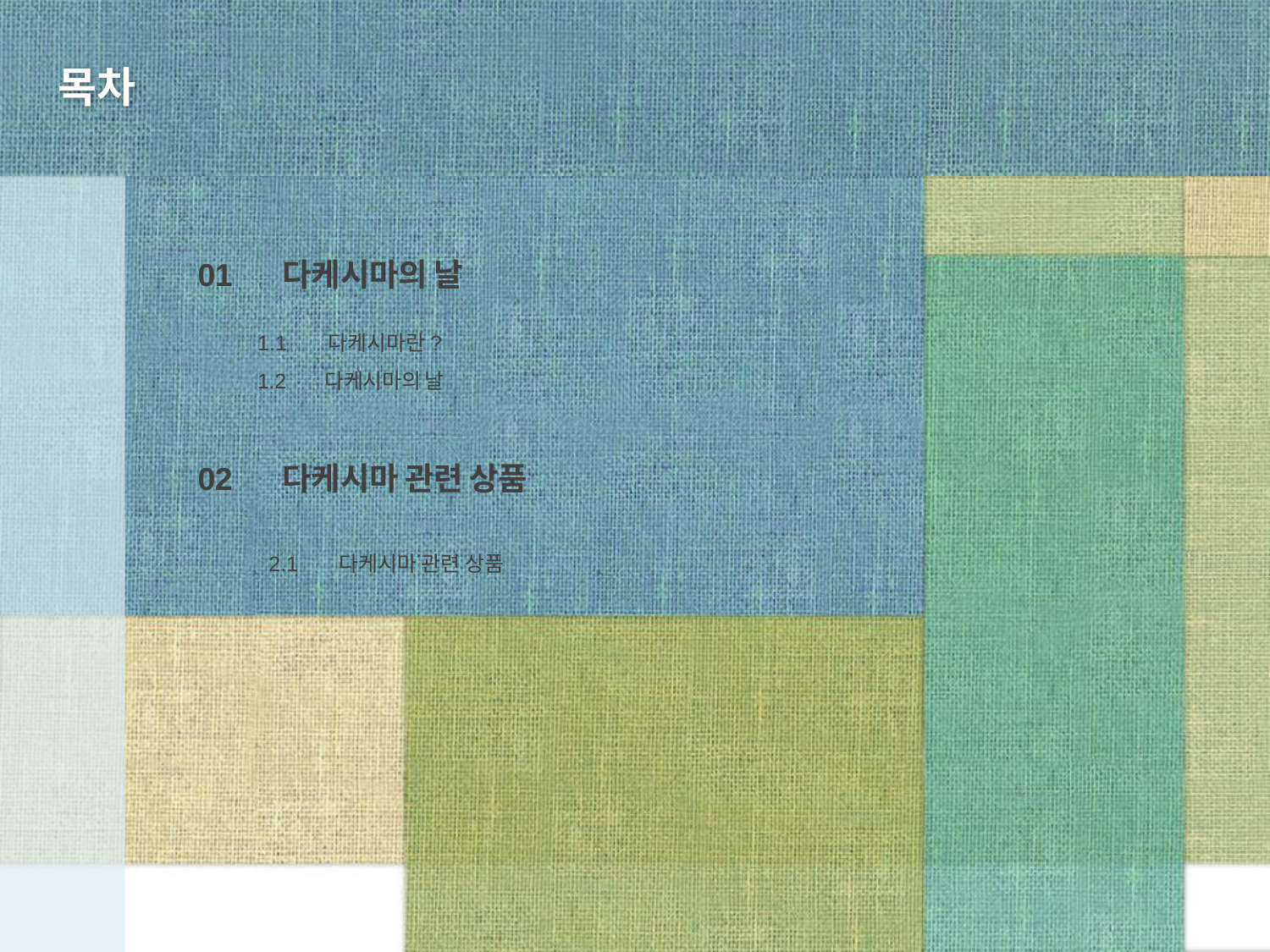

목차
01     다케시마의 날
1.1      다케시마란?
1.2      다케시마의 날
02     다케시마 관련 상품
2.1      다케시마 관련 상품